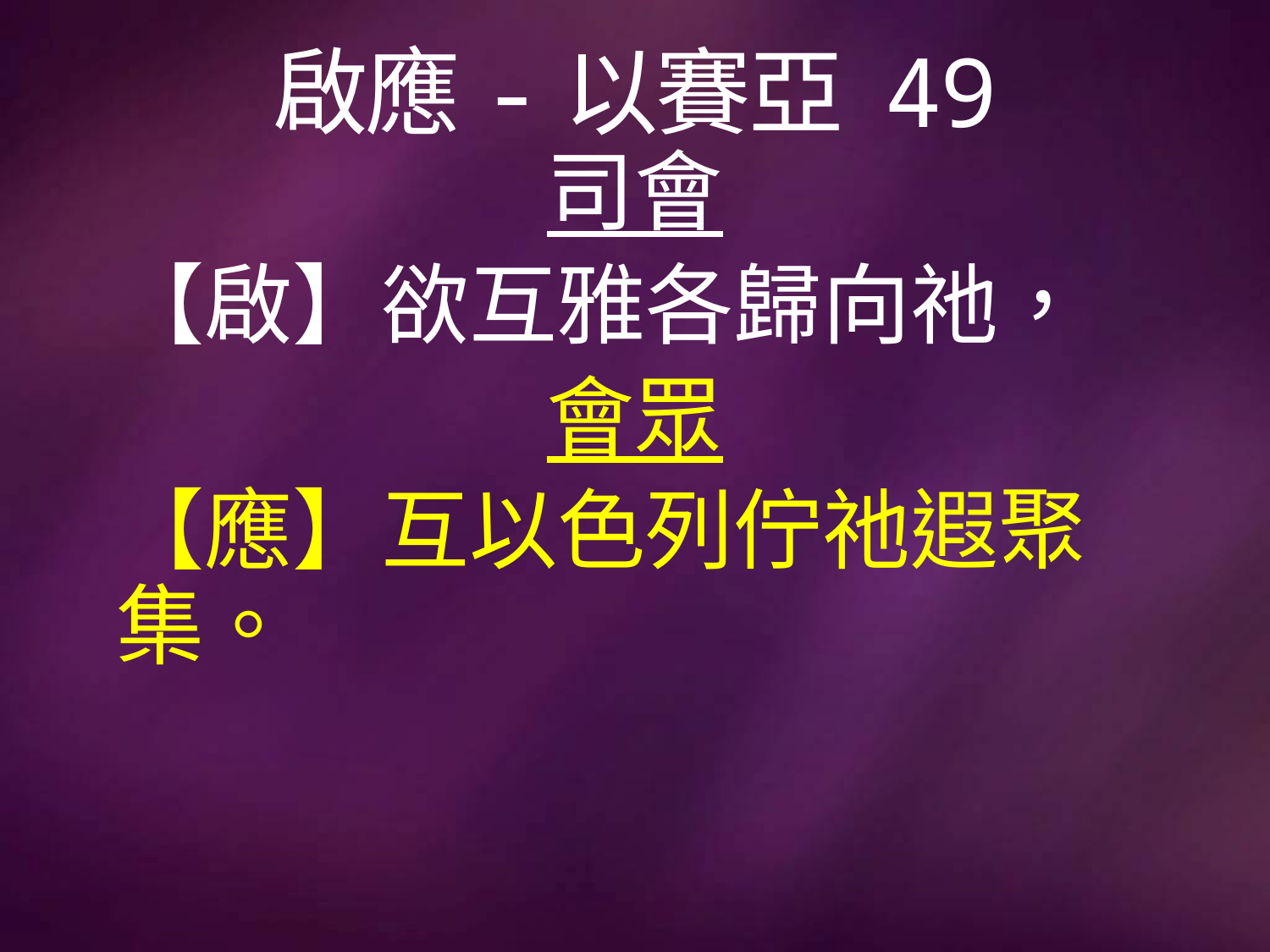

# 啟應-以賽亞 49
司會
【啟】欲互雅各歸向祂，
會眾
【應】互以色列佇祂遐聚集。